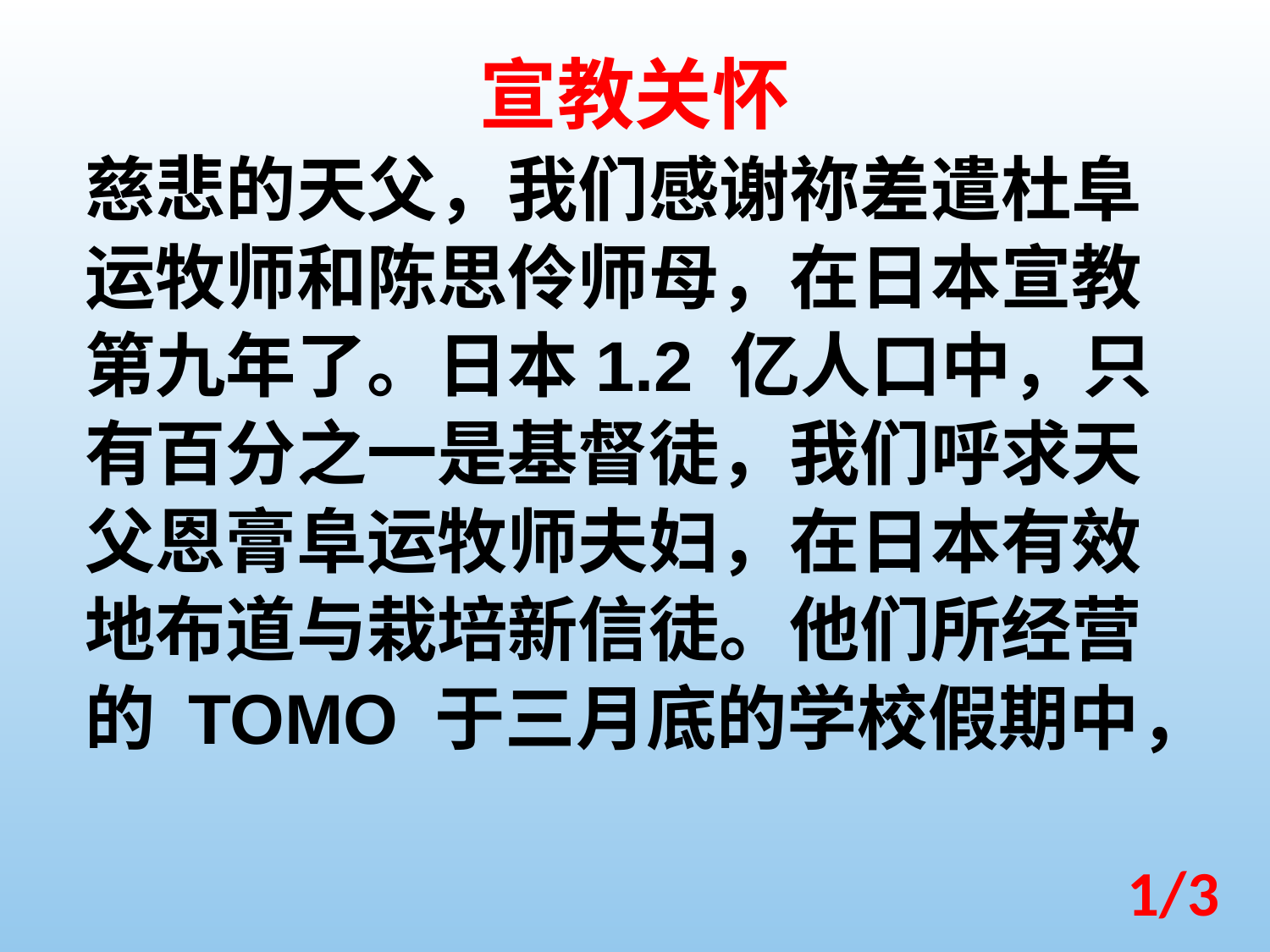

宣教关怀
慈悲的天父，我们感谢祢差遣杜阜运牧师和陈思伶师母，在日本宣教第九年了。日本1.2 亿人口中，只有百分之一是基督徒，我们呼求天父恩膏阜运牧师夫妇，在日本有效地布道与栽培新信徒。他们所经营的 TOMO 于三月底的学校假期中，
1/3